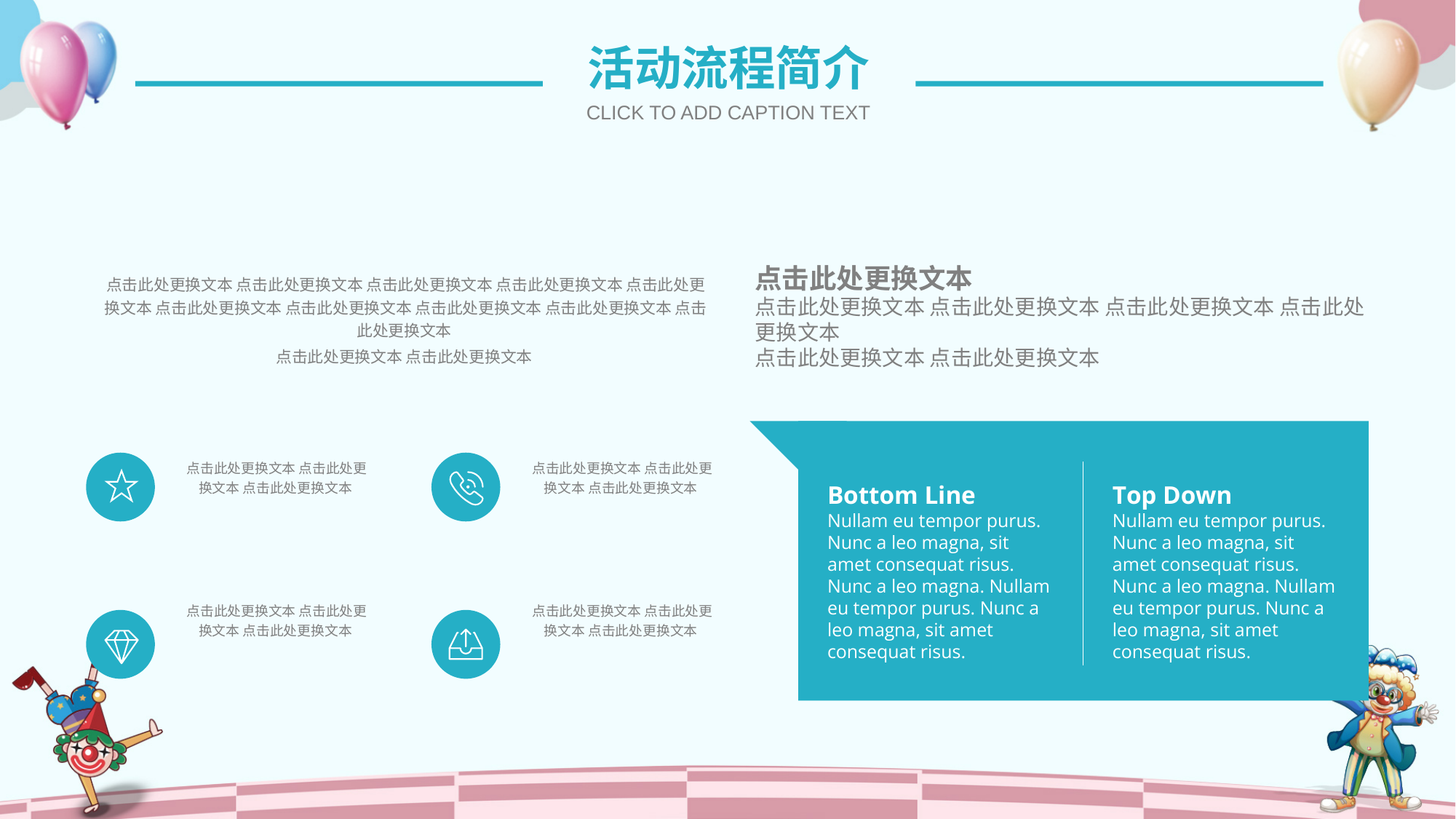

活动流程简介

CLICK TO ADD CAPTION TEXT
点击此处更换文本
点击此处更换文本 点击此处更换文本 点击此处更换文本 点击此处更换文本
点击此处更换文本 点击此处更换文本

Top Down
Nullam eu tempor purus. Nunc a leo magna, sit amet consequat risus. Nunc a leo magna. Nullam eu tempor purus. Nunc a leo magna, sit amet consequat risus.
Bottom Line
Nullam eu tempor purus. Nunc a leo magna, sit amet consequat risus. Nunc a leo magna. Nullam eu tempor purus. Nunc a leo magna, sit amet consequat risus.
点击此处更换文本 点击此处更换文本 点击此处更换文本 点击此处更换文本 点击此处更换文本 点击此处更换文本 点击此处更换文本 点击此处更换文本 点击此处更换文本 点击此处更换文本
点击此处更换文本 点击此处更换文本

点击此处更换文本 点击此处更换文本 点击此处更换文本
点击此处更换文本 点击此处更换文本 点击此处更换文本

点击此处更换文本 点击此处更换文本 点击此处更换文本
点击此处更换文本 点击此处更换文本 点击此处更换文本